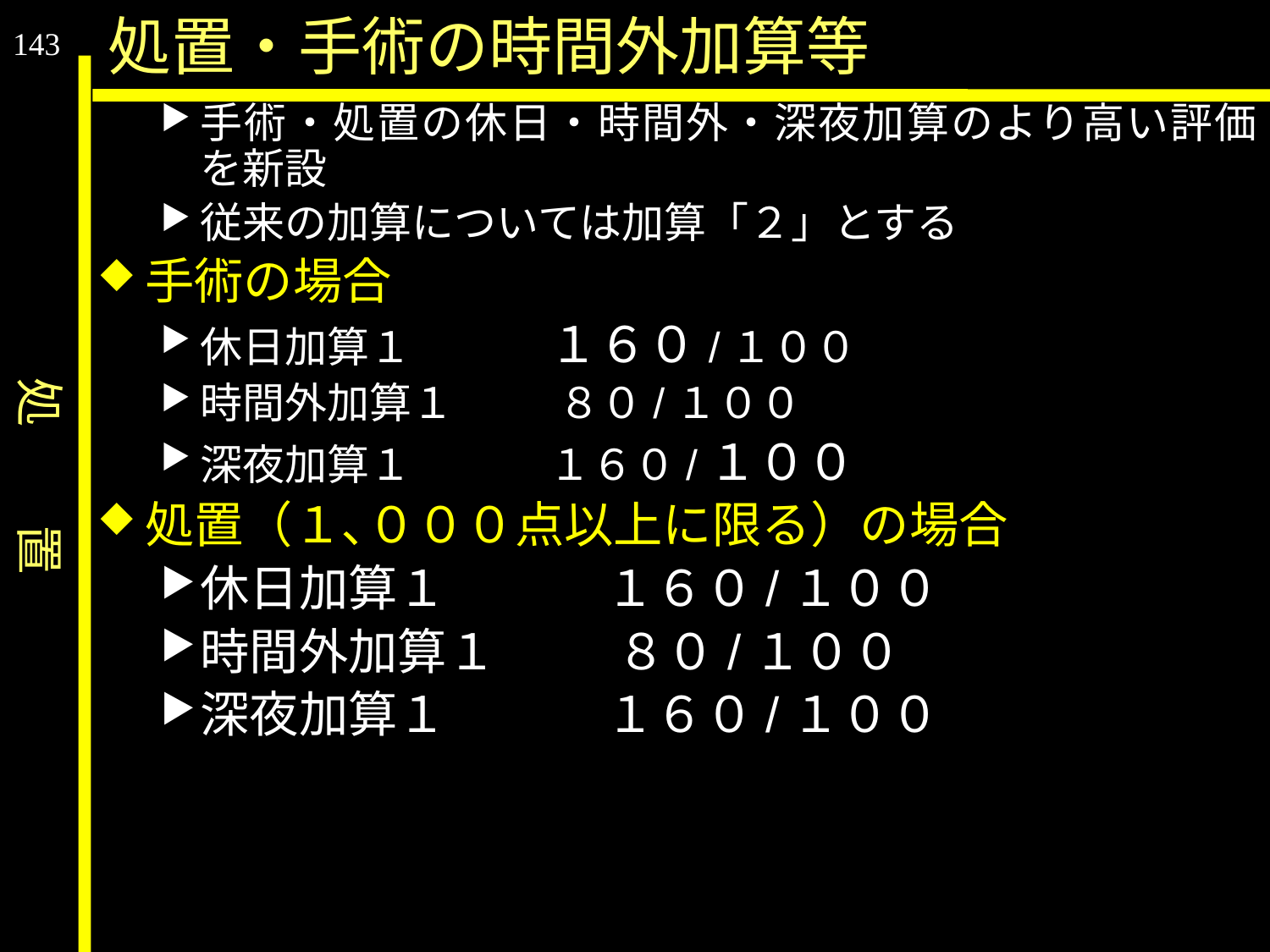

処　　置
処置・手術の時間外加算等
143

手術・処置の休日・時間外・深夜加算のより高い評価を新設
従来の加算については加算「２」とする
手術の場合
休日加算１　　　 １６０/１００
時間外加算１ 　 　８０/１００
深夜加算１ 　　　１６０/１００
処置（１､０００点以上に限る）の場合
休日加算１　　　 １６０/１００
時間外加算１ 　 　８０/１００
深夜加算１ 　　　１６０/１００